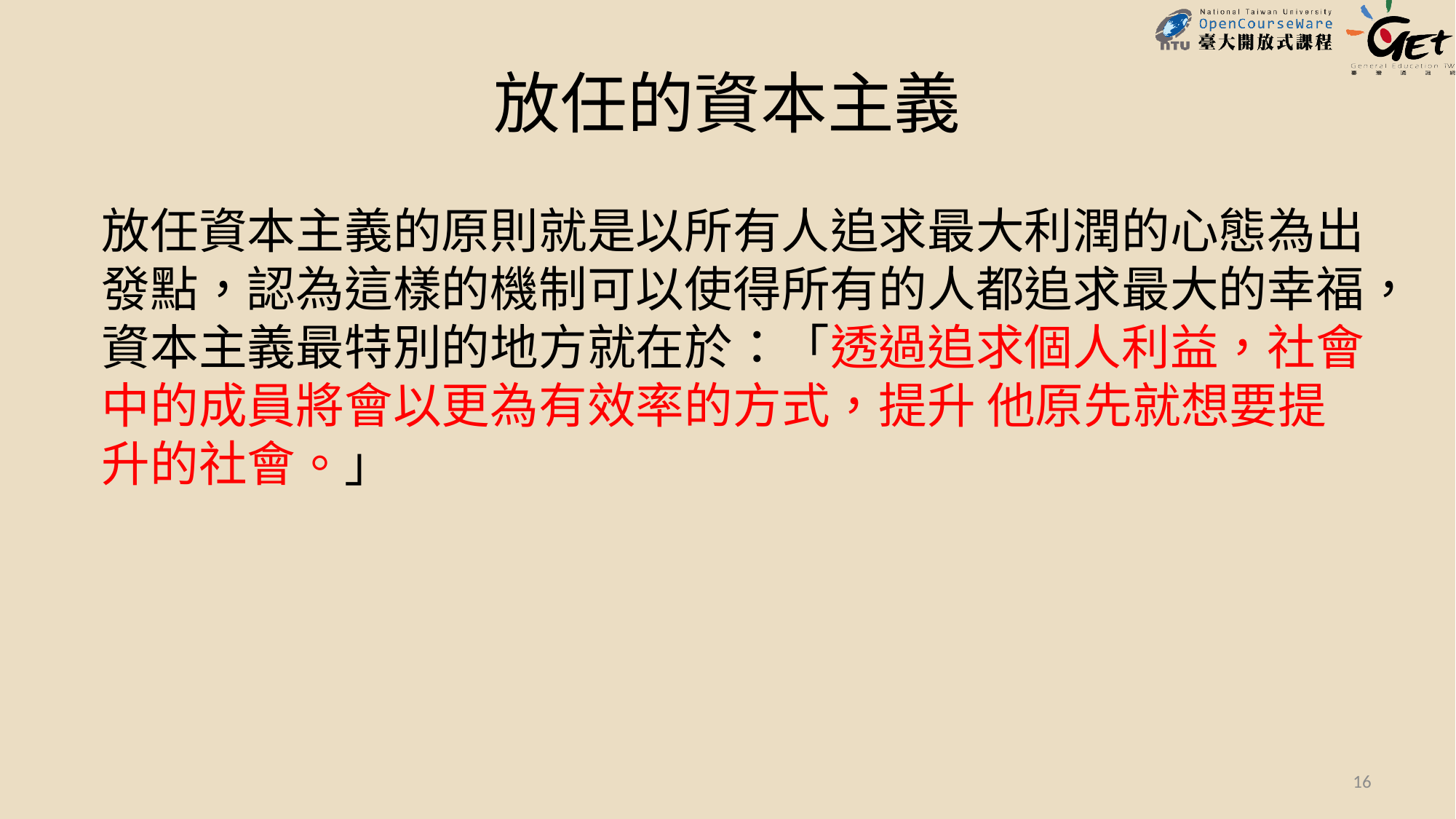

# 放任的資本主義
放任資本主義的原則就是以所有人追求最大利潤的心態為出發點，認為這樣的機制可以使得所有的人都追求最大的幸福，資本主義最特別的地方就在於：「透過追求個人利益，社會中的成員將會以更為有效率的方式，提升 他原先就想要提升的社會。」
16